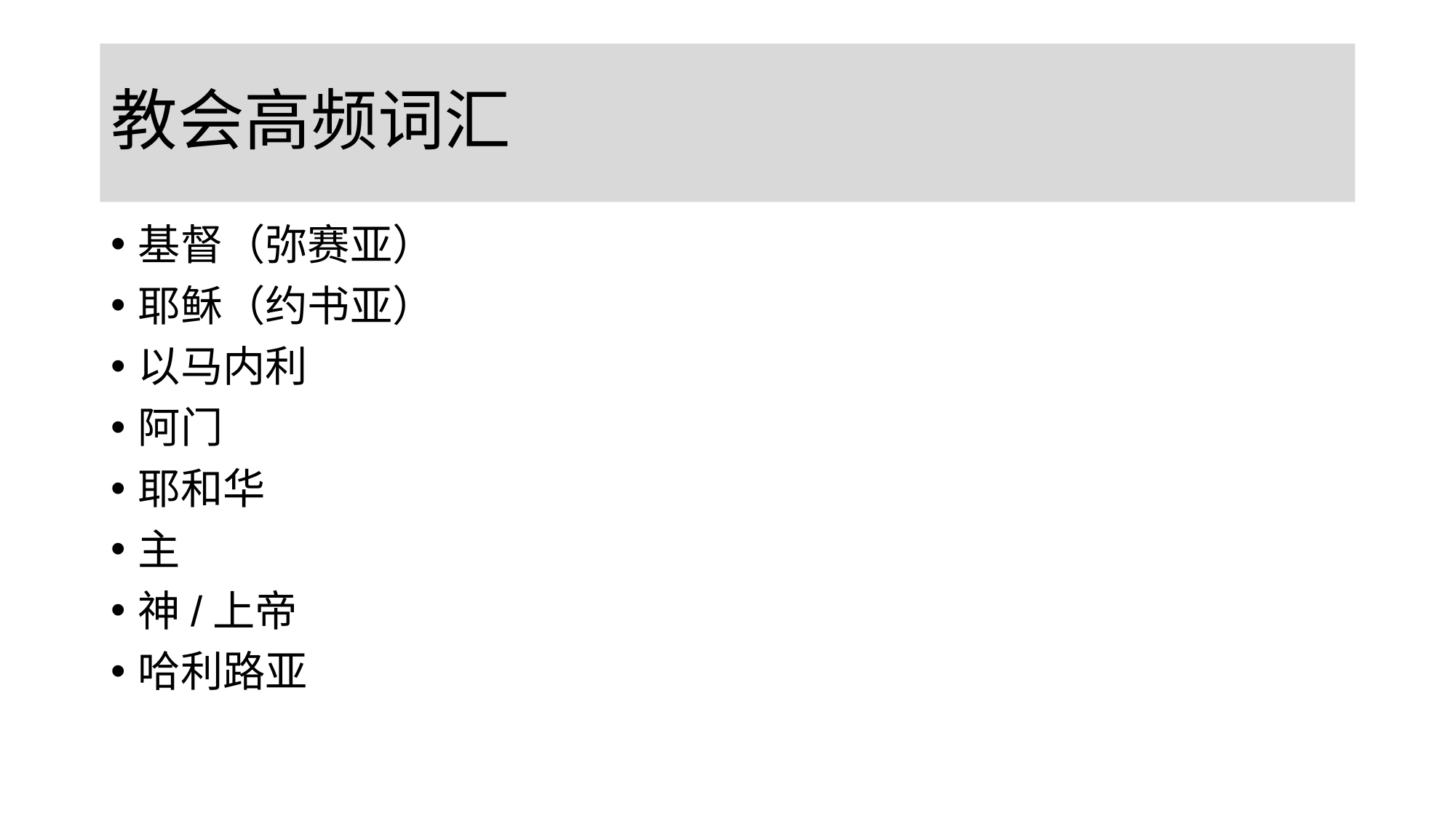

# 教会高频词汇
基督（弥赛亚）
耶稣（约书亚）
以马内利
阿门
耶和华
主
神/上帝
哈利路亚